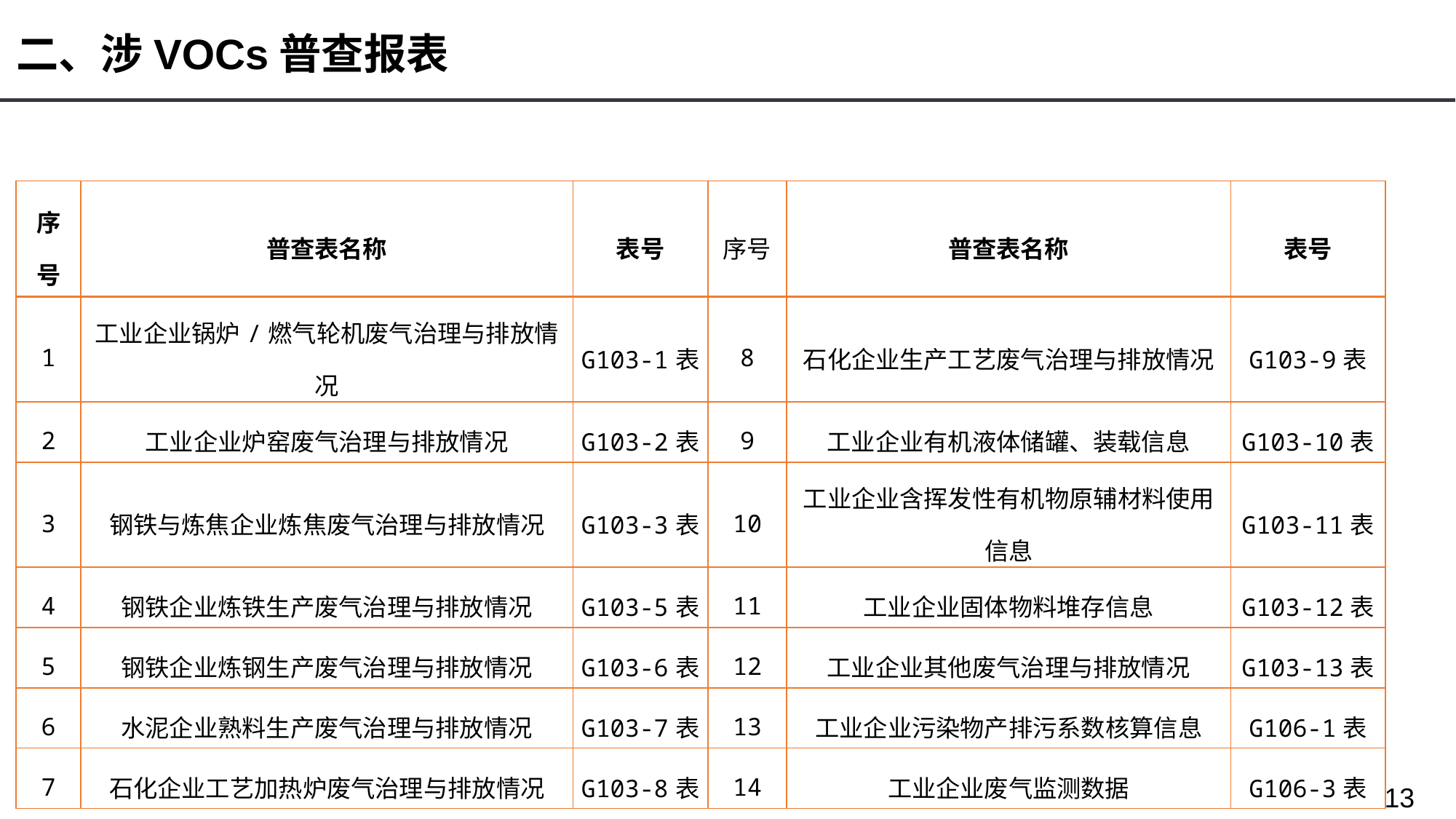

二、涉VOCs普查报表
| 序号 | 普查表名称 | 表号 | 序号 | 普查表名称 | 表号 |
| --- | --- | --- | --- | --- | --- |
| 1 | 工业企业锅炉/燃气轮机废气治理与排放情况 | G103-1表 | 8 | 石化企业生产工艺废气治理与排放情况 | G103-9表 |
| 2 | 工业企业炉窑废气治理与排放情况 | G103-2表 | 9 | 工业企业有机液体储罐、装载信息 | G103-10表 |
| 3 | 钢铁与炼焦企业炼焦废气治理与排放情况 | G103-3表 | 10 | 工业企业含挥发性有机物原辅材料使用信息 | G103-11表 |
| 4 | 钢铁企业炼铁生产废气治理与排放情况 | G103-5表 | 11 | 工业企业固体物料堆存信息 | G103-12表 |
| 5 | 钢铁企业炼钢生产废气治理与排放情况 | G103-6表 | 12 | 工业企业其他废气治理与排放情况 | G103-13表 |
| 6 | 水泥企业熟料生产废气治理与排放情况 | G103-7表 | 13 | 工业企业污染物产排污系数核算信息 | G106-1表 |
| 7 | 石化企业工艺加热炉废气治理与排放情况 | G103-8表 | 14 | 工业企业废气监测数据 | G106-3表 |
13